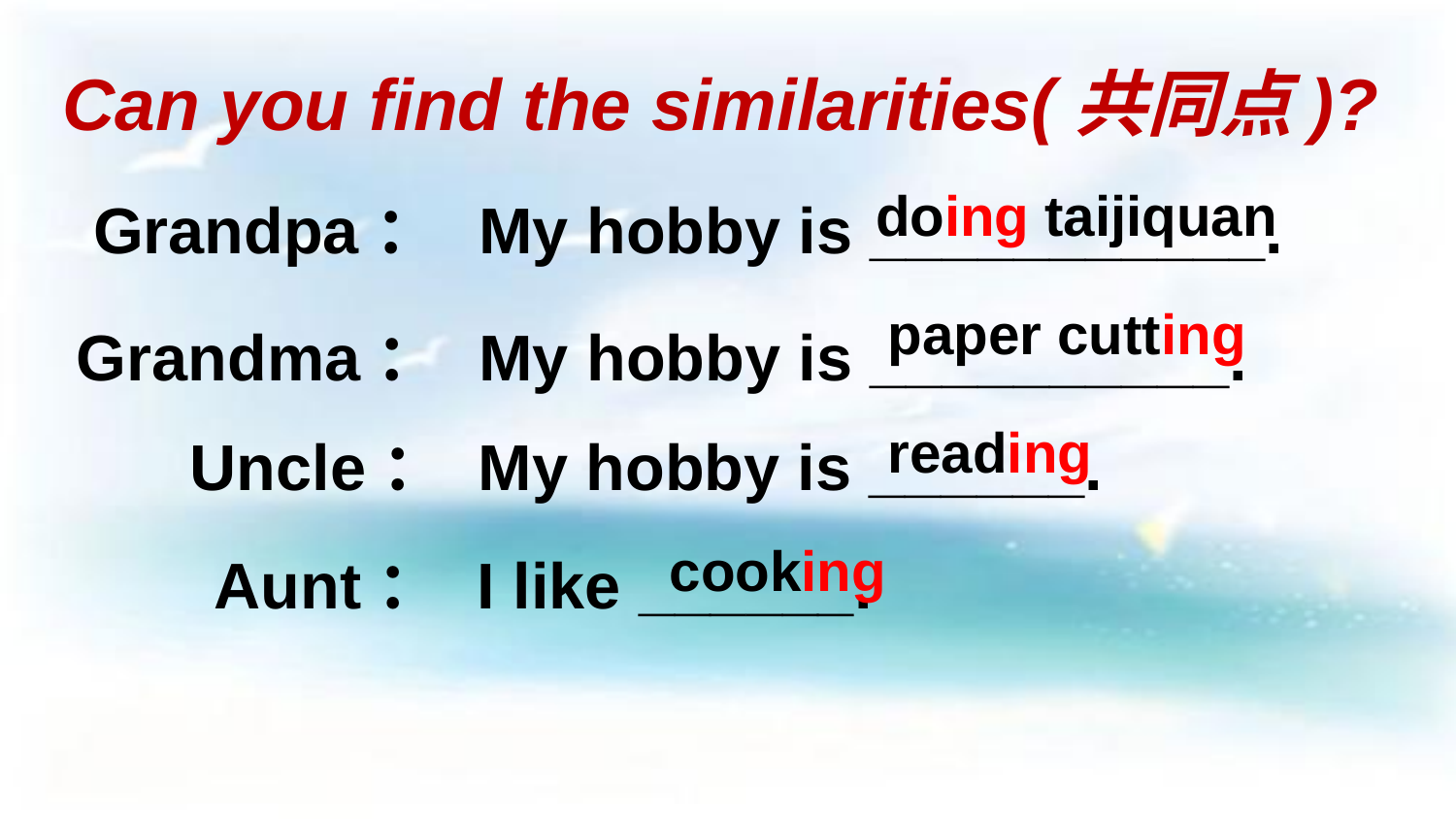

Can you find the similarities(共同点)?
doing taijiquan
Grandpa：
My hobby is ___________.
paper cutting
Grandma：
My hobby is __________.
reading
Uncle：
My hobby is ______.
cooking
Aunt：
I like ______.